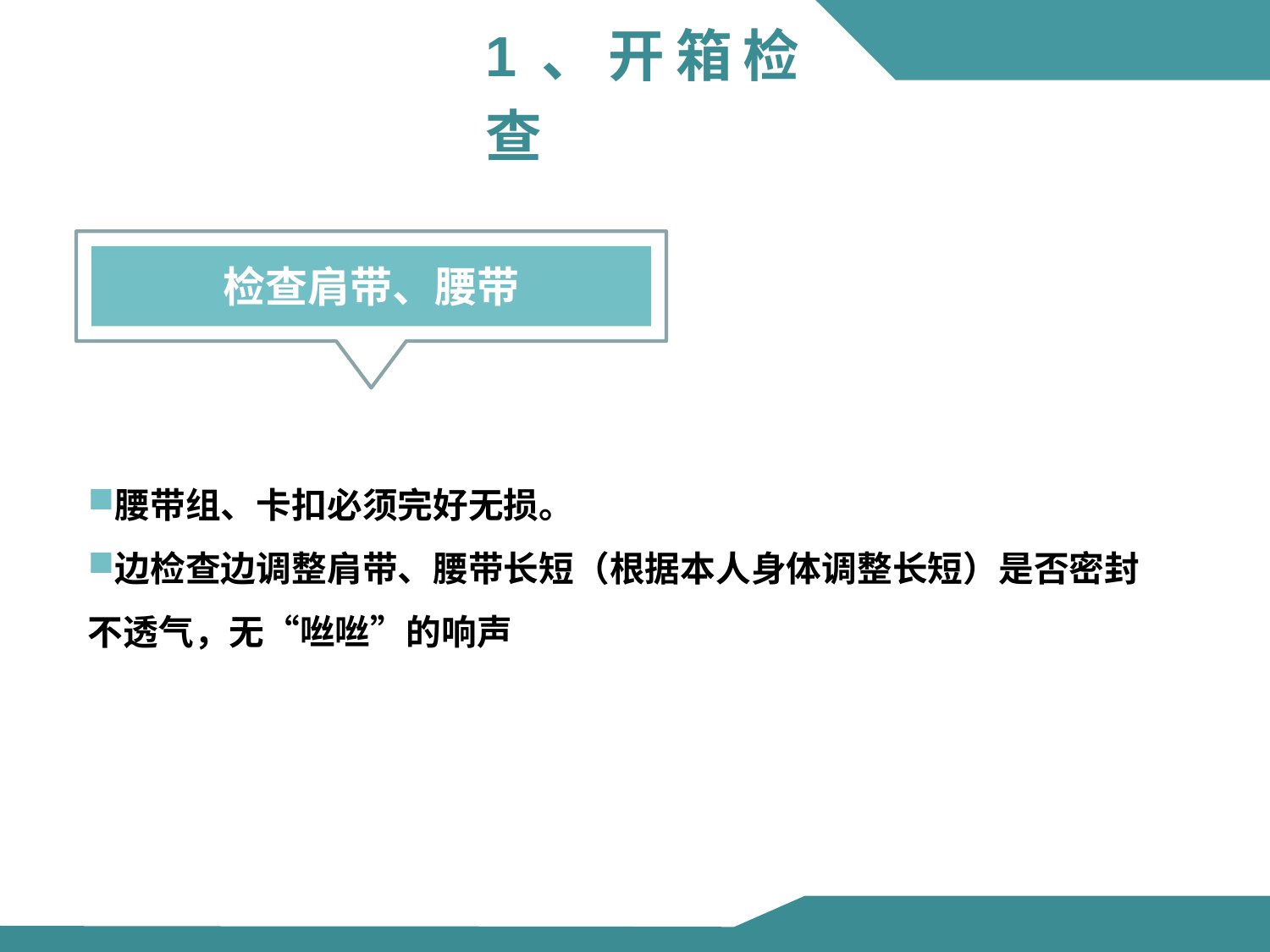

1、开箱检查

检查肩带、腰带
腰带组、卡扣必须完好无损。
边检查边调整肩带、腰带长短（根据本人身体调整长短）是否密封不透气，无“咝咝”的响声